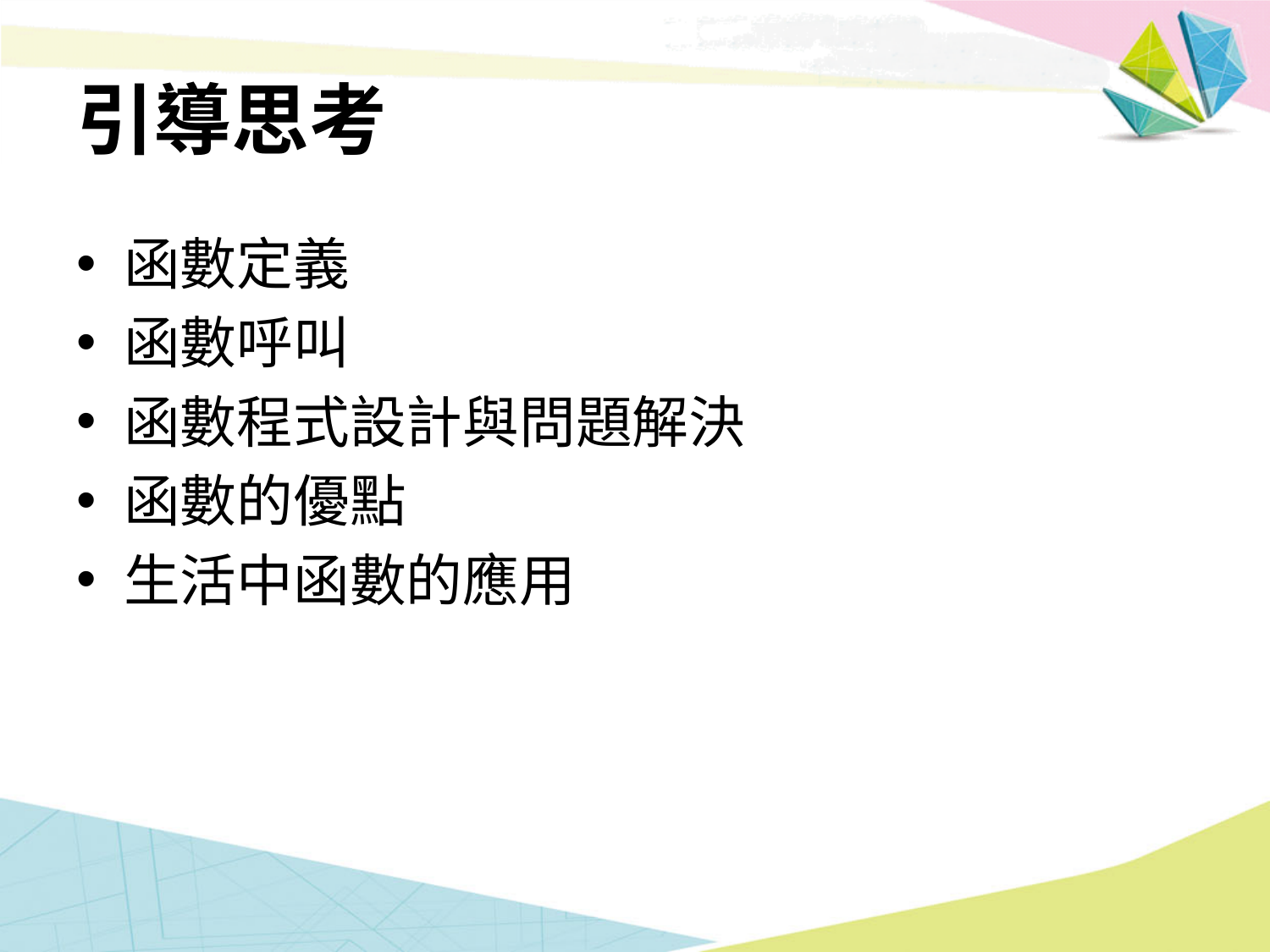

# 引導思考
函數定義
函數呼叫
函數程式設計與問題解決
函數的優點
生活中函數的應用